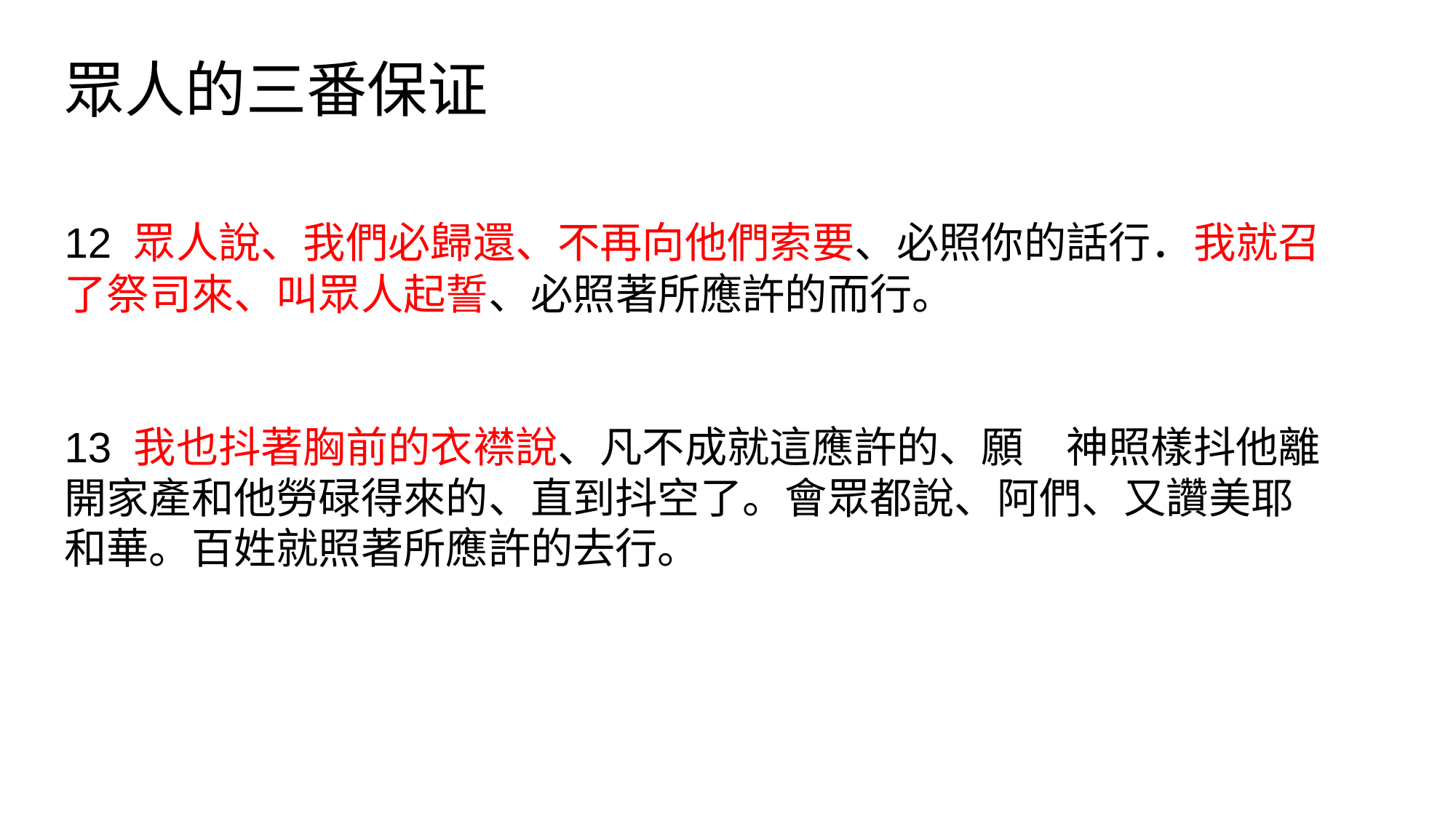

眾人的三番保证
12 眾人說、我們必歸還、不再向他們索要、必照你的話行．我就召了祭司來、叫眾人起誓、必照著所應許的而行。

13 我也抖著胸前的衣襟說、凡不成就這應許的、願　神照樣抖他離開家產和他勞碌得來的、直到抖空了。會眾都說、阿們、又讚美耶和華。百姓就照著所應許的去行。